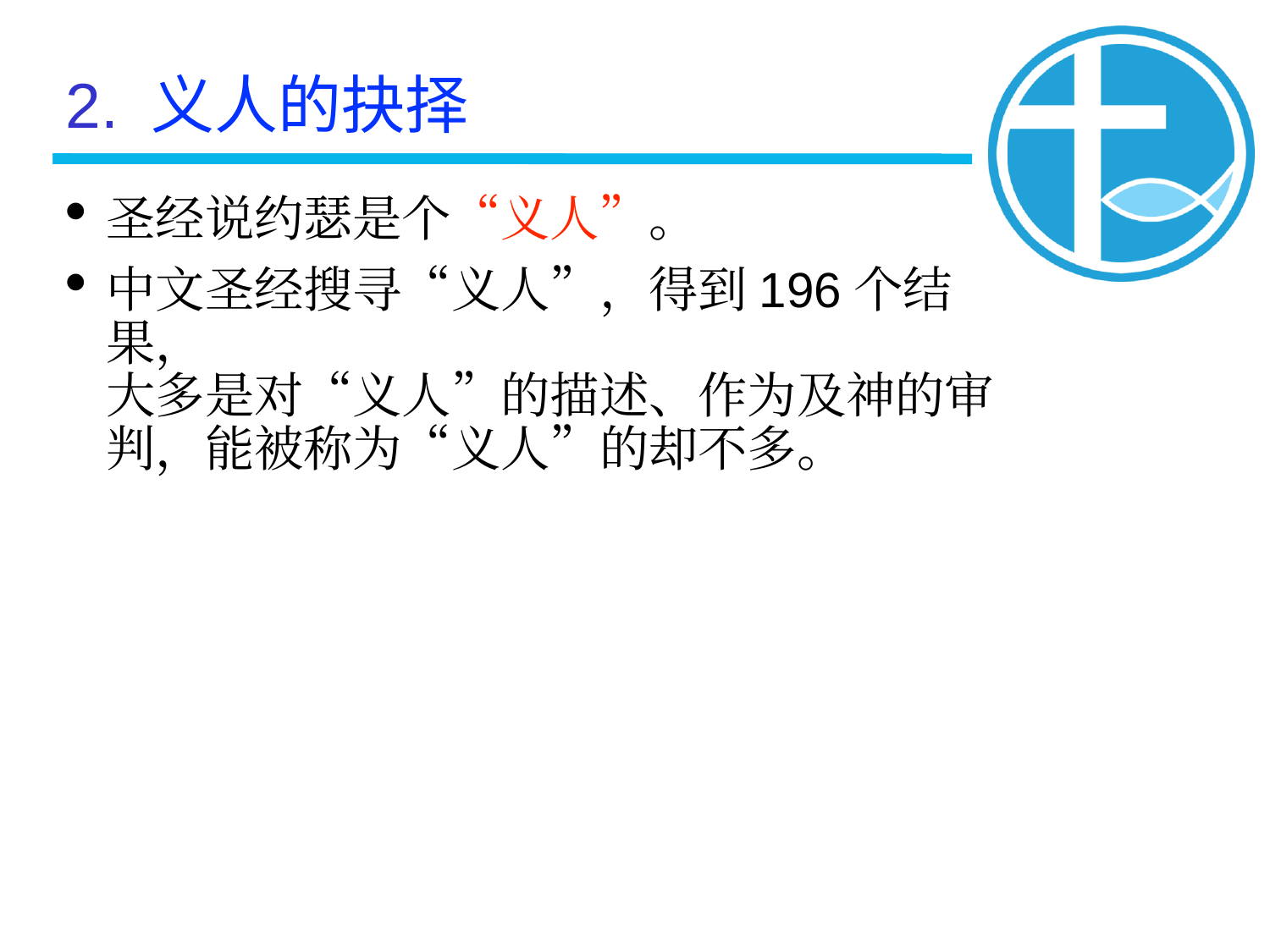

2. 义人的抉择
圣经说约瑟是个“义人”。
中文圣经搜寻“义人”，得到196个结果，
大多是对“义人”的描述、作为及神的审判，能被称为“义人”的却不多。